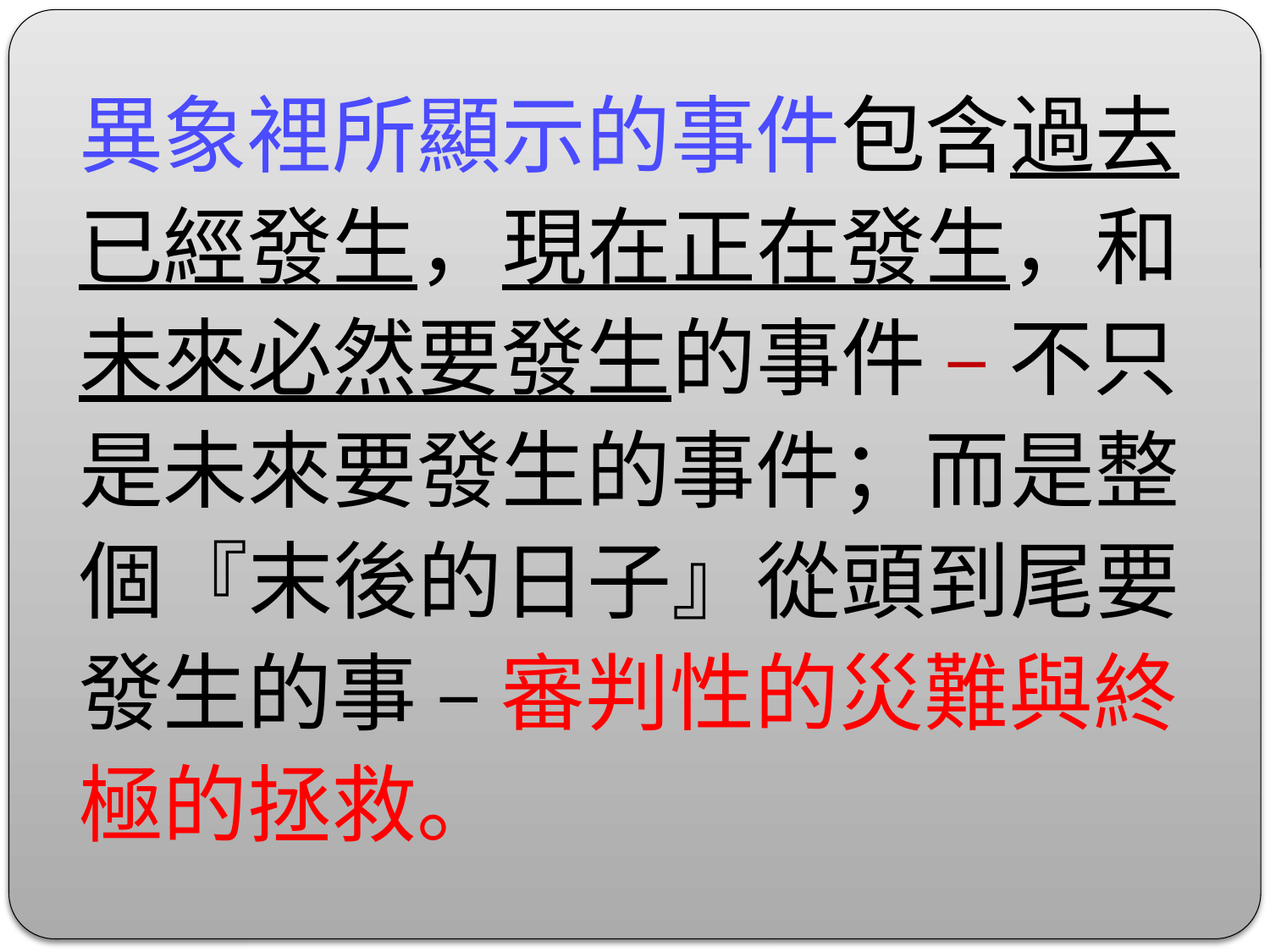

異象裡所顯示的事件包含過去已經發生，現在正在發生，和未來必然要發生的事件 – 不只是未來要發生的事件；而是整個『末後的日子』從頭到尾要發生的事 – 審判性的災難與終極的拯救。